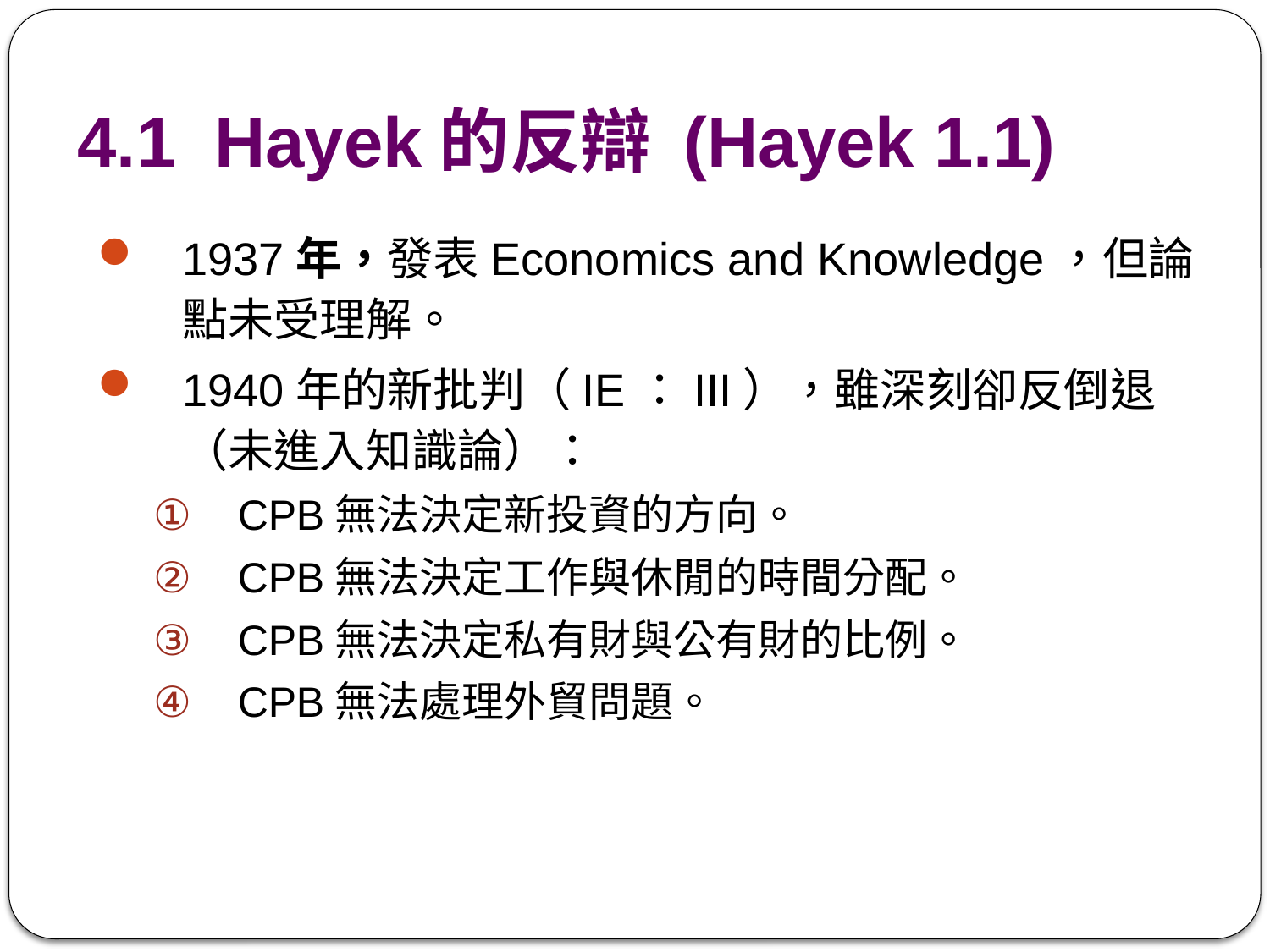

# 4.1  Hayek的反辯 (Hayek 1.1)
1937年，發表Economics and Knowledge，但論點未受理解。
1940年的新批判（IE：III），雖深刻卻反倒退（未進入知識論）：
CPB無法決定新投資的方向。
CPB無法決定工作與休閒的時間分配。
CPB無法決定私有財與公有財的比例。
CPB無法處理外貿問題。
33